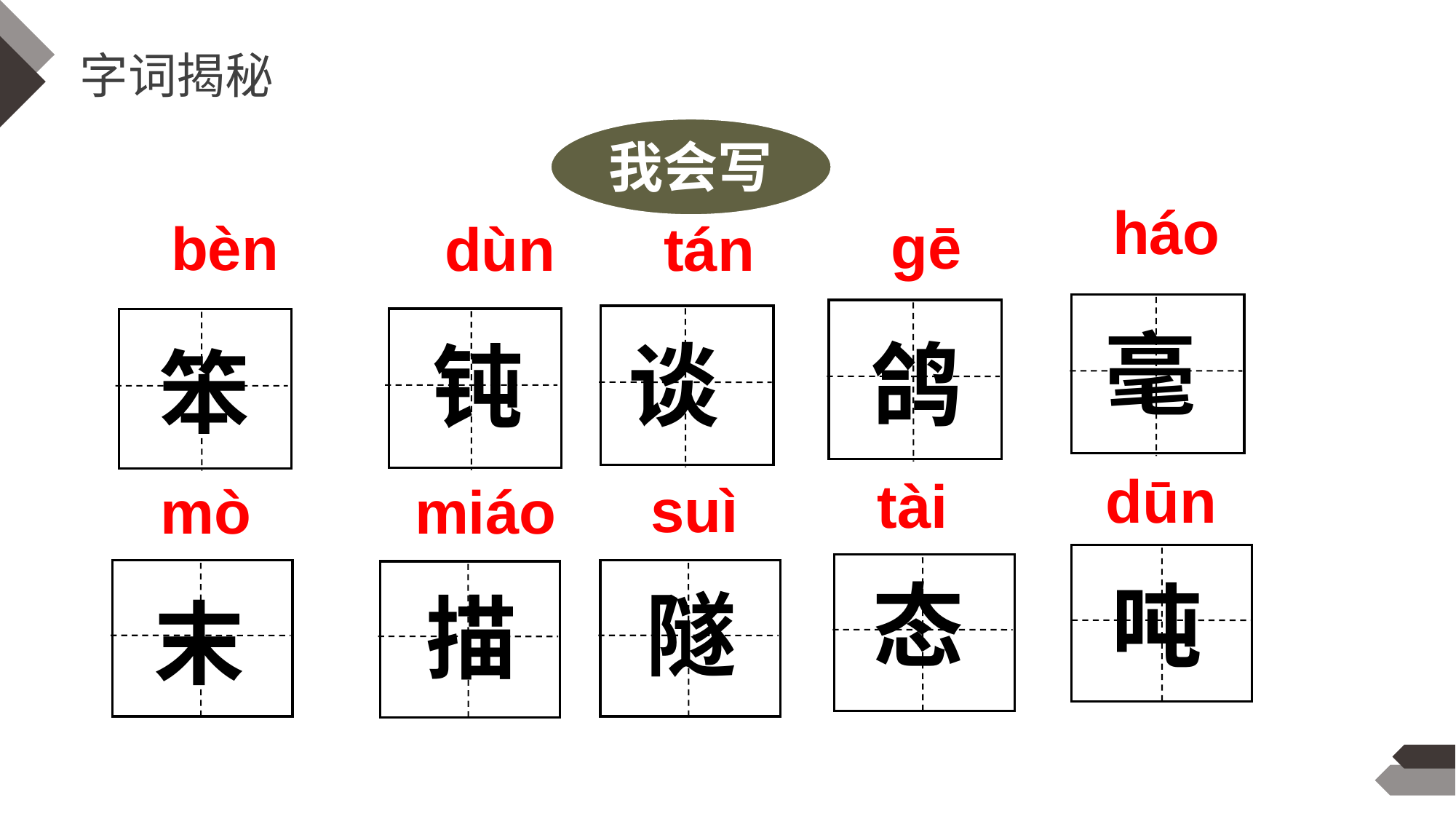

字词揭秘

我会写
háo
gē
bèn
dùn
tán

毫
鸽
谈
钝
笨
dūn
tài
suì
mò
miáo

态
吨
隧
描
末